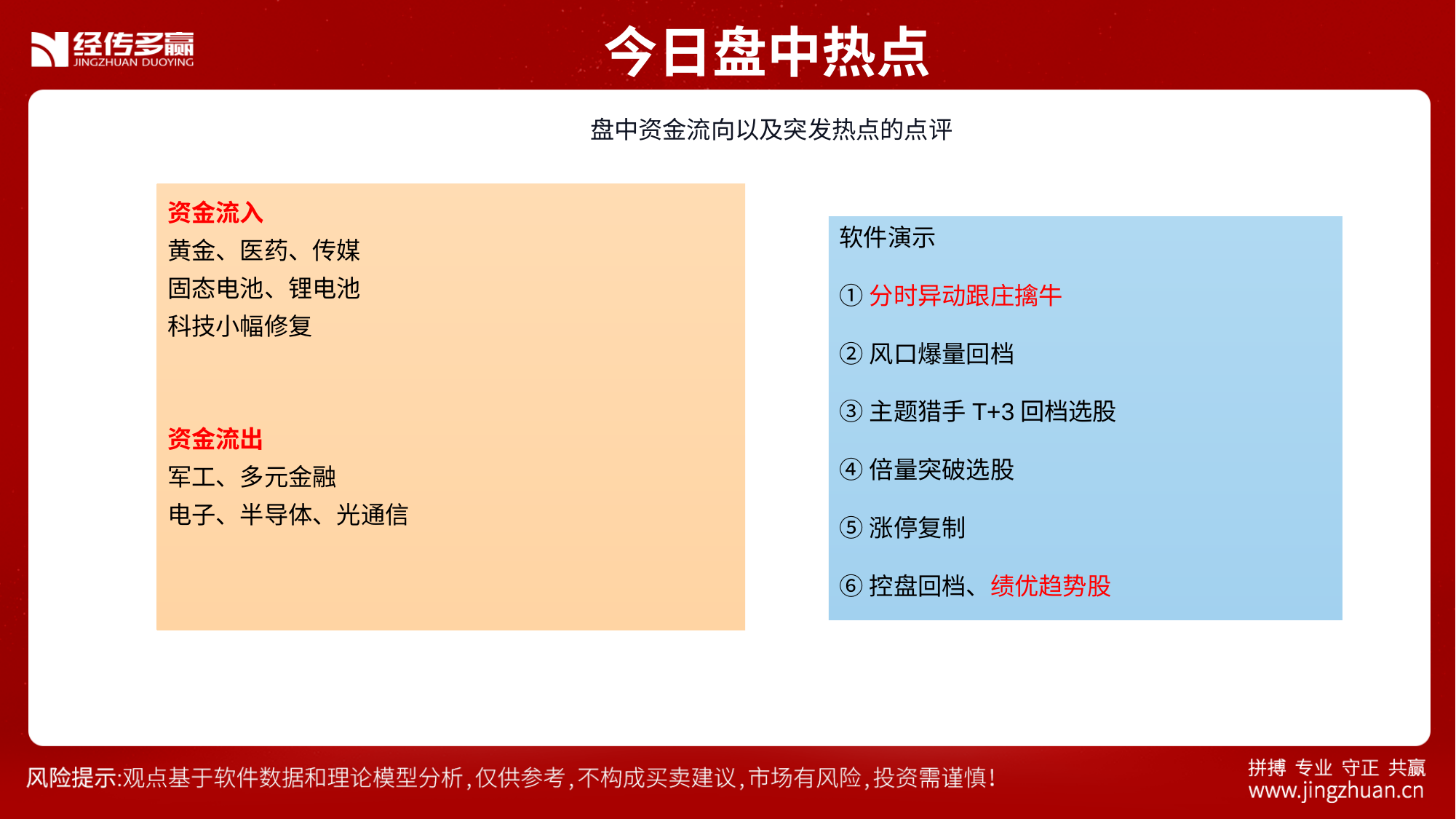

今日盘中热点
          盘中资金流向以及突发热点的点评

资金流入
黄金、医药、传媒
固态电池、锂电池
科技小幅修复

资金流出
军工、多元金融
电子、半导体、光通信
软件演示

①分时异动跟庄擒牛

②风口爆量回档

③主题猎手T+3回档选股

④倍量突破选股

⑤涨停复制

⑥控盘回档、绩优趋势股